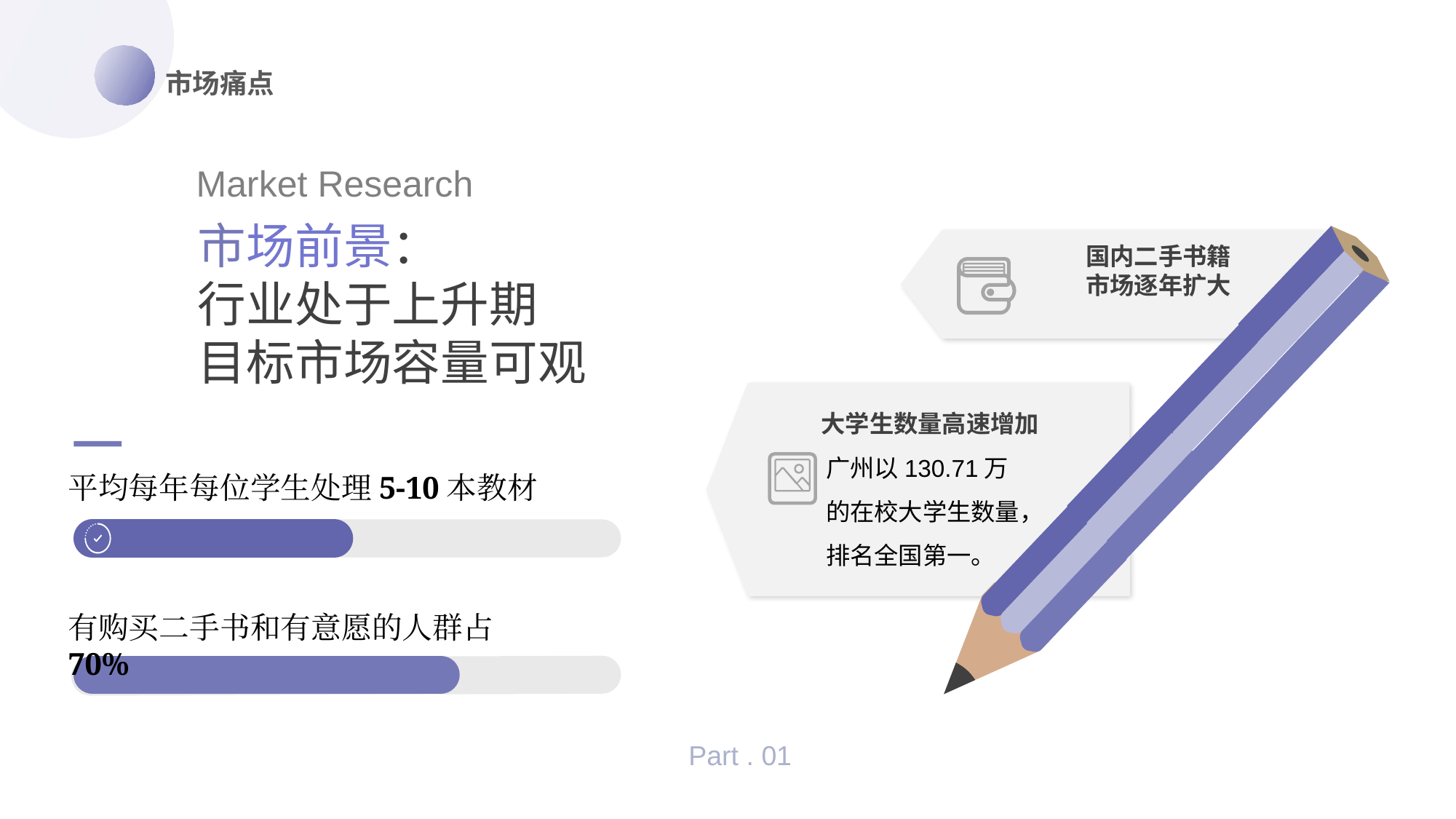

市场痛点
Market Research
市场前景：
行业处于上升期
目标市场容量可观

国内二手书籍市场逐年扩大
大学生数量高速增加
广州以130.71万的在校大学生数量，排名全国第一。

平均每年每位学生处理5-10本教材

有购买二手书和有意愿的人群占70%
Part . 01